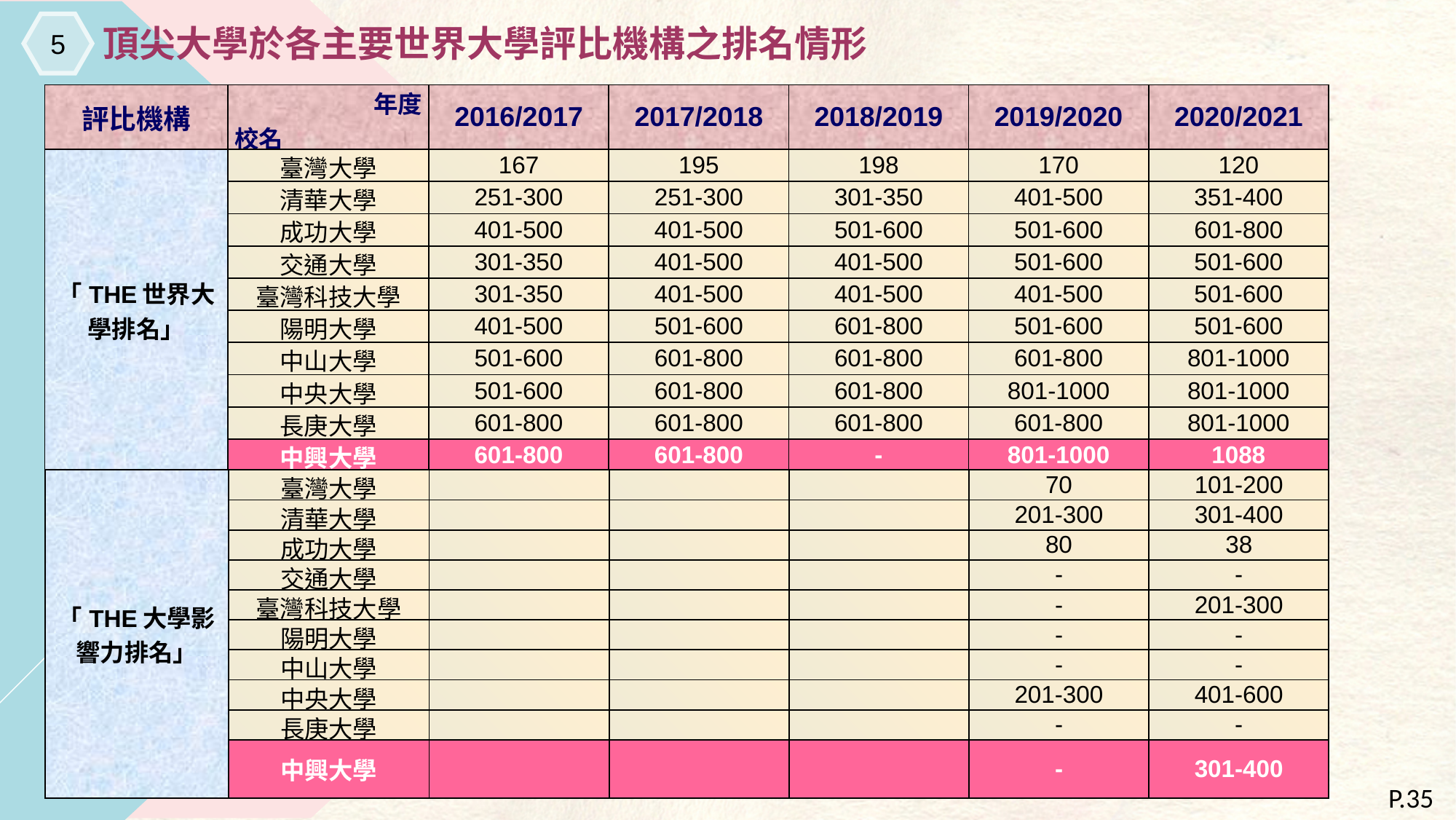

5
頂尖大學於各主要世界大學評比機構之排名情形
| 評比機構 | 年度 校名 | 2016/2017 | 2017/2018 | 2018/2019 | 2019/2020 | 2020/2021 |
| --- | --- | --- | --- | --- | --- | --- |
| 「THE世界大學排名」 | 臺灣大學 | 167 | 195 | 198 | 170 | 120 |
|  | 清華大學 | 251-300 | 251-300 | 301-350 | 401-500 | 351-400 |
|  | 成功大學 | 401-500 | 401-500 | 501-600 | 501-600 | 601-800 |
|  | 交通大學 | 301-350 | 401-500 | 401-500 | 501-600 | 501-600 |
|  | 臺灣科技大學 | 301-350 | 401-500 | 401-500 | 401-500 | 501-600 |
|  | 陽明大學 | 401-500 | 501-600 | 601-800 | 501-600 | 501-600 |
|  | 中山大學 | 501-600 | 601-800 | 601-800 | 601-800 | 801-1000 |
|  | 中央大學 | 501-600 | 601-800 | 601-800 | 801-1000 | 801-1000 |
|  | 長庚大學 | 601-800 | 601-800 | 601-800 | 601-800 | 801-1000 |
|  | 中興大學 | 601-800 | 601-800 | - | 801-1000 | 1088 |
| 「THE大學影響力排名」 | 臺灣大學 |  |  |  | 70 | 101-200 |
| --- | --- | --- | --- | --- | --- | --- |
|  | 清華大學 |  |  |  | 201-300 | 301-400 |
|  | 成功大學 |  |  |  | 80 | 38 |
|  | 交通大學 |  |  |  | - | - |
|  | 臺灣科技大學 |  |  |  | - | 201-300 |
|  | 陽明大學 |  |  |  | - | - |
|  | 中山大學 |  |  |  | - | - |
|  | 中央大學 |  |  |  | 201-300 | 401-600 |
|  | 長庚大學 |  |  |  | - | - |
|  | 中興大學 |  |  |  | - | 301-400 |
35